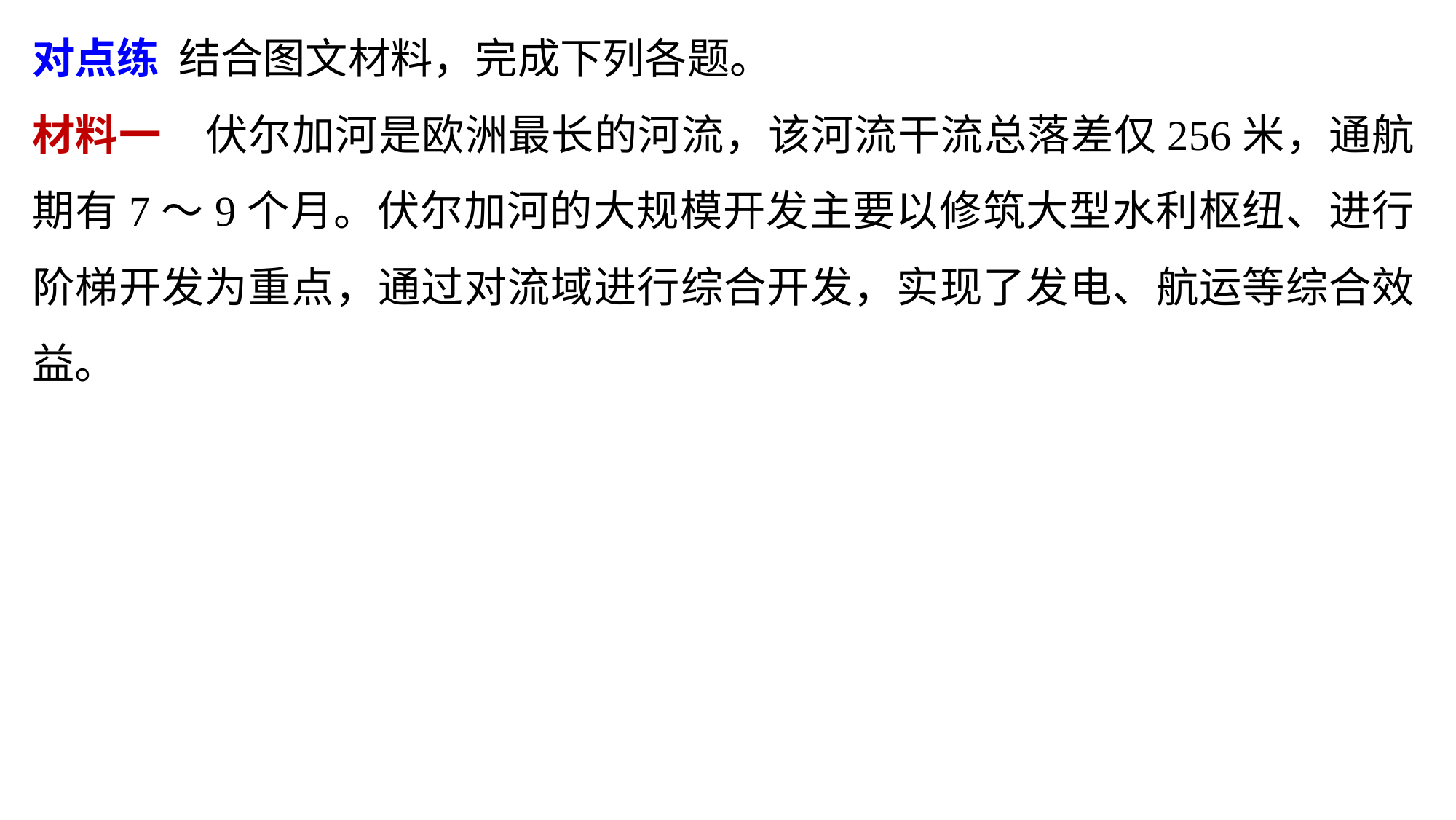

对点练  结合图文材料，完成下列各题。
材料一　伏尔加河是欧洲最长的河流，该河流干流总落差仅256米，通航期有7～9个月。伏尔加河的大规模开发主要以修筑大型水利枢纽、进行阶梯开发为重点，通过对流域进行综合开发，实现了发电、航运等综合效益。